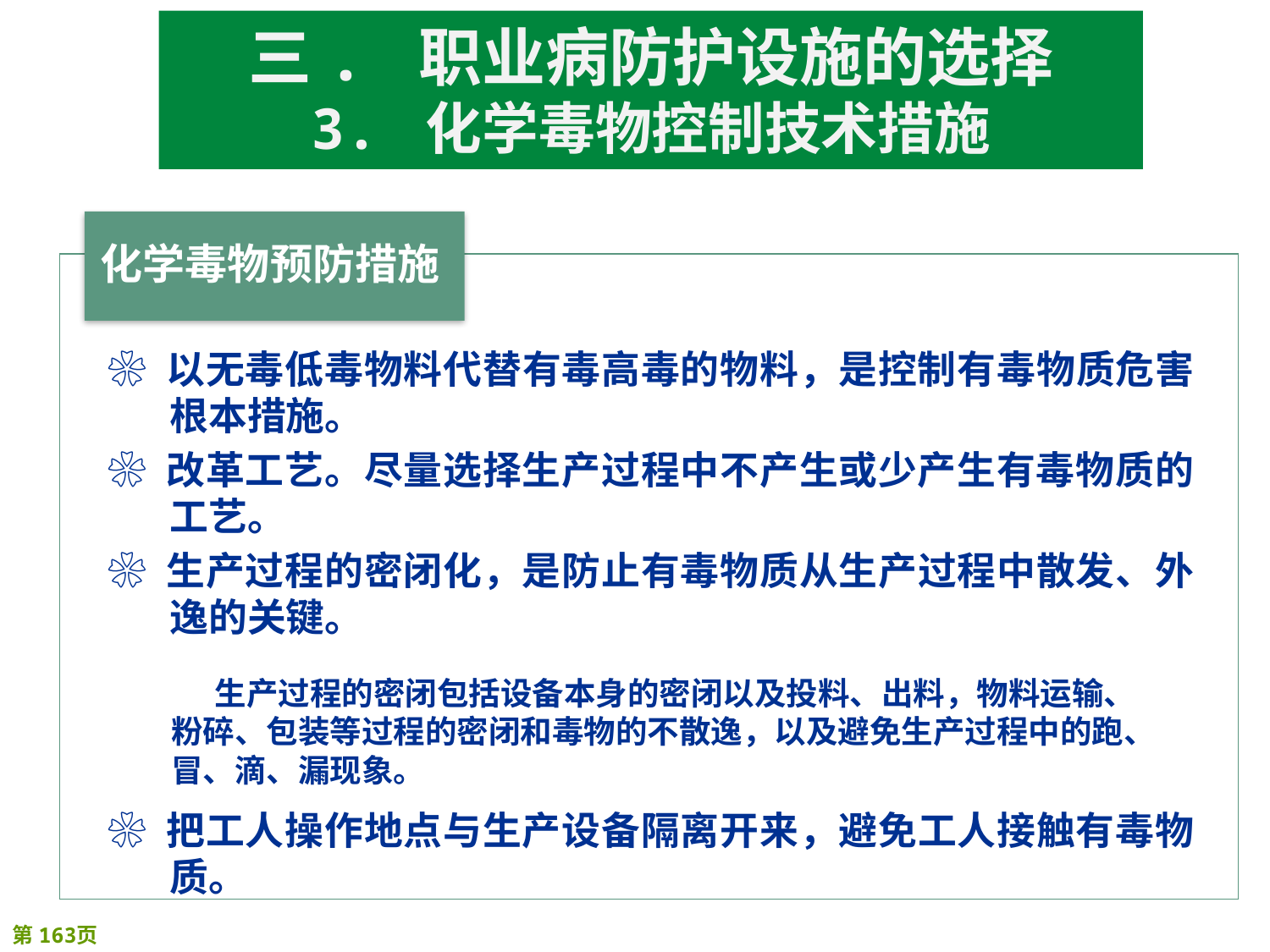

三. 职业病防护设施的选择
3. 化学毒物控制技术措施
化学毒物预防措施

❀ 以无毒低毒物料代替有毒高毒的物料，是控制有毒物质危害根本措施。
❀ 改革工艺。尽量选择生产过程中不产生或少产生有毒物质的工艺。
❀ 生产过程的密闭化，是防止有毒物质从生产过程中散发、外逸的关键。

❀ 把工人操作地点与生产设备隔离开来，避免工人接触有毒物质。
     生产过程的密闭包括设备本身的密闭以及投料、出料，物料运输、粉碎、包装等过程的密闭和毒物的不散逸，以及避免生产过程中的跑、冒、滴、漏现象。